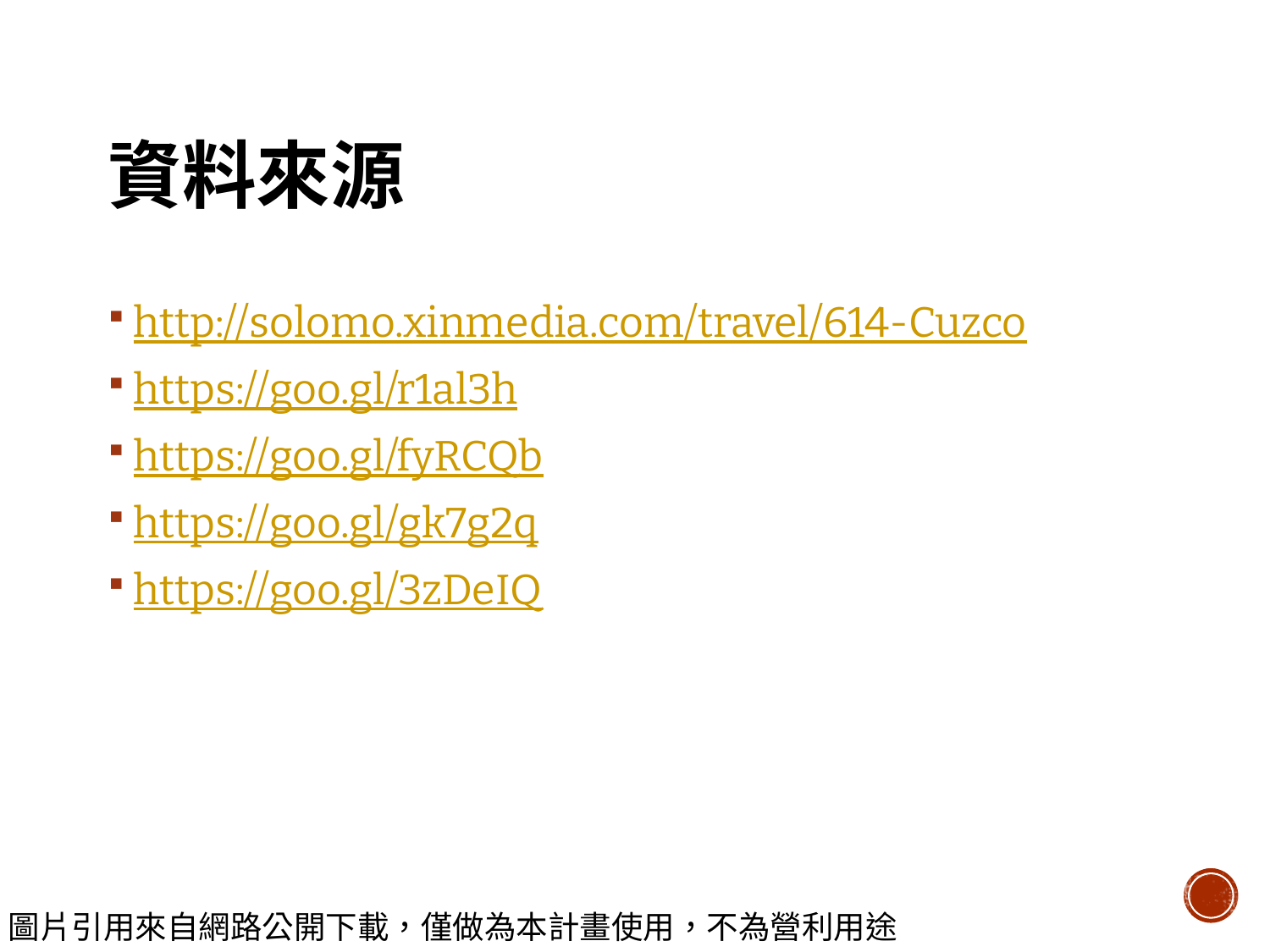

# 資料來源
http://solomo.xinmedia.com/travel/614-Cuzco
https://goo.gl/r1al3h
https://goo.gl/fyRCQb
https://goo.gl/gk7g2q
https://goo.gl/3zDeIQ